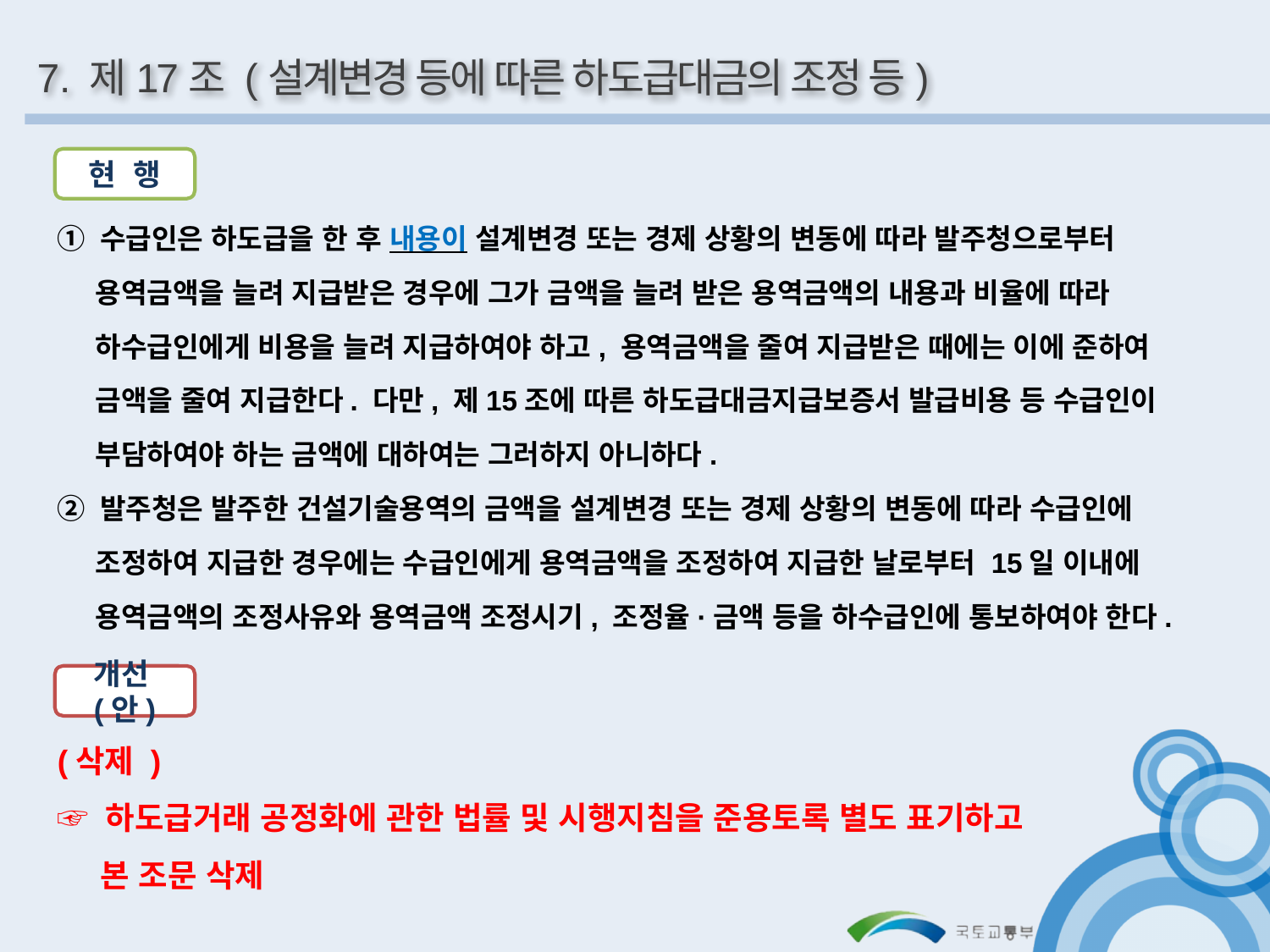

7. 제17조 (설계변경 등에 따른 하도급대금의 조정 등)
현  행
① 수급인은 하도급을 한 후 내용이 설계변경 또는 경제 상황의 변동에 따라 발주청으로부터
    용역금액을 늘려 지급받은 경우에 그가 금액을 늘려 받은 용역금액의 내용과 비율에 따라
    하수급인에게 비용을 늘려 지급하여야 하고, 용역금액을 줄여 지급받은 때에는 이에 준하여
    금액을 줄여 지급한다. 다만, 제15조에 따른 하도급대금지급보증서 발급비용 등 수급인이
    부담하여야 하는 금액에 대하여는 그러하지 아니하다.
② 발주청은 발주한 건설기술용역의 금액을 설계변경 또는 경제 상황의 변동에 따라 수급인에
    조정하여 지급한 경우에는 수급인에게 용역금액을 조정하여 지급한 날로부터 15일 이내에
    용역금액의 조정사유와 용역금액 조정시기, 조정율·금액 등을 하수급인에 통보하여야 한다.

개선(안)
(삭제 )
☞ 하도급거래 공정화에 관한 법률 및 시행지침을 준용토록 별도 표기하고
    본 조문 삭제